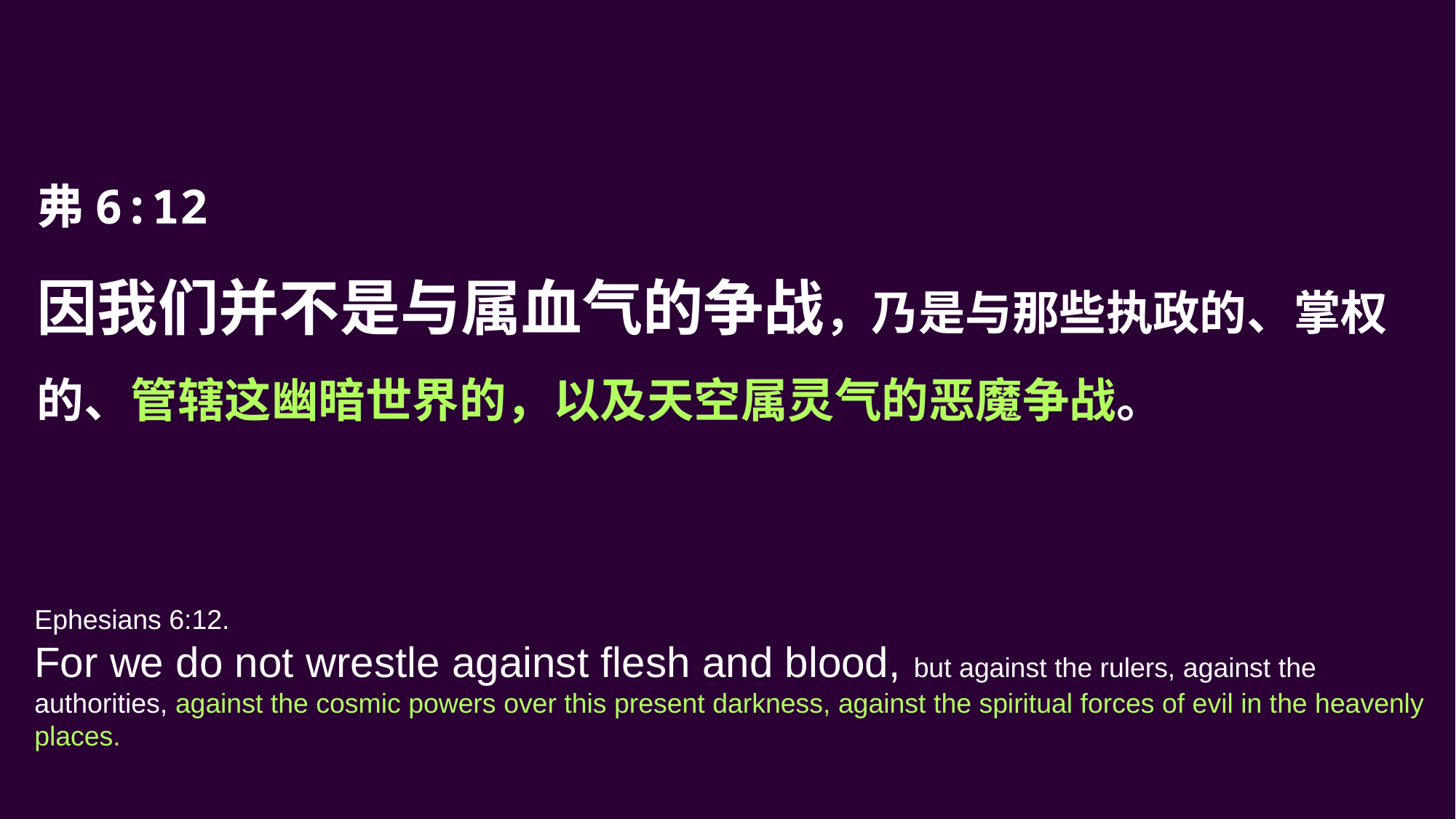

弗6:12
因我们并不是与属血气的争战，乃是与那些执政的、掌权的、管辖这幽暗世界的，以及天空属灵气的恶魔争战。
Ephesians 6:12.
For we do not wrestle against flesh and blood, but against the rulers, against the authorities, against the cosmic powers over this present darkness, against the spiritual forces of evil in the heavenly places.